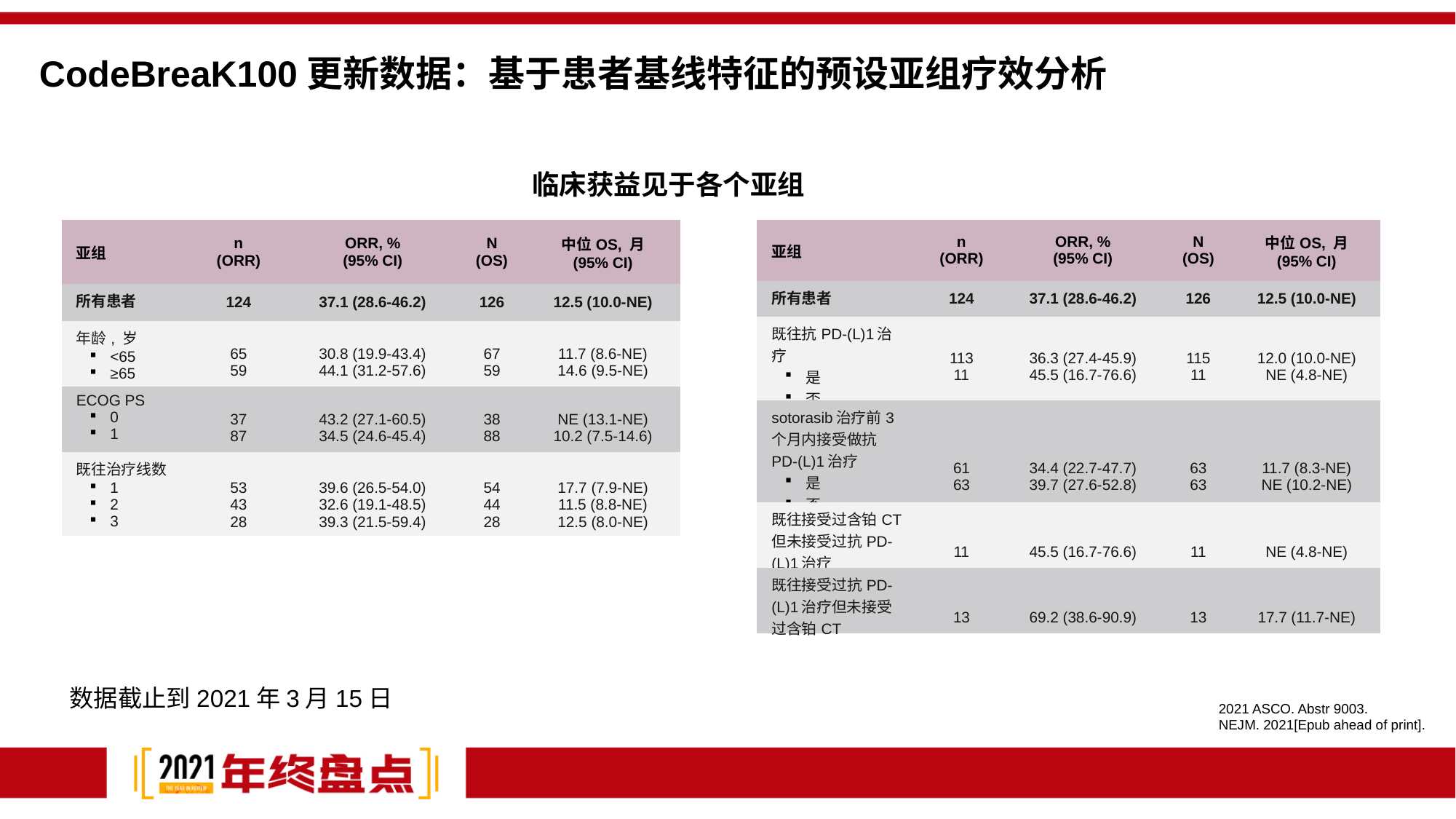

# CodeBreaK100更新数据：基于患者基线特征的预设亚组疗效分析
临床获益见于各个亚组
| 亚组 | n (ORR) | ORR, % (95% CI) | N (OS) | 中位OS, 月 (95% CI) |
| --- | --- | --- | --- | --- |
| 所有患者 | 124 | 37.1 (28.6-46.2) | 126 | 12.5 (10.0-NE) |
| 年龄, 岁 <65 ≥65 | 65 59 | 30.8 (19.9-43.4) 44.1 (31.2-57.6) | 67 59 | 11.7 (8.6-NE) 14.6 (9.5-NE) |
| ECOG PS 0 1 | 37 87 | 43.2 (27.1-60.5) 34.5 (24.6-45.4) | 38 88 | NE (13.1-NE) 10.2 (7.5-14.6) |
| 既往治疗线数 1 2 3 | 53 43 28 | 39.6 (26.5-54.0) 32.6 (19.1-48.5) 39.3 (21.5-59.4) | 54 44 28 | 17.7 (7.9-NE) 11.5 (8.8-NE) 12.5 (8.0-NE) |
| 亚组 | n (ORR) | ORR, % (95% CI) | N (OS) | 中位OS, 月 (95% CI) |
| --- | --- | --- | --- | --- |
| 所有患者 | 124 | 37.1 (28.6-46.2) | 126 | 12.5 (10.0-NE) |
| 既往抗PD-(L)1治疗 是 否 | 113 11 | 36.3 (27.4-45.9) 45.5 (16.7-76.6) | 115 11 | 12.0 (10.0-NE) NE (4.8-NE) |
| sotorasib治疗前3个月内接受做抗PD-(L)1治疗 是 否 | 61 63 | 34.4 (22.7-47.7) 39.7 (27.6-52.8) | 63 63 | 11.7 (8.3-NE) NE (10.2-NE) |
| 既往接受过含铂CT但未接受过抗PD-(L)1治疗 | 11 | 45.5 (16.7-76.6) | 11 | NE (4.8-NE) |
| 既往接受过抗PD-(L)1治疗但未接受过含铂CT | 13 | 69.2 (38.6-90.9) | 13 | 17.7 (11.7-NE) |
数据截止到2021年3月15日
2021 ASCO. Abstr 9003.
NEJM. 2021[Epub ahead of print].